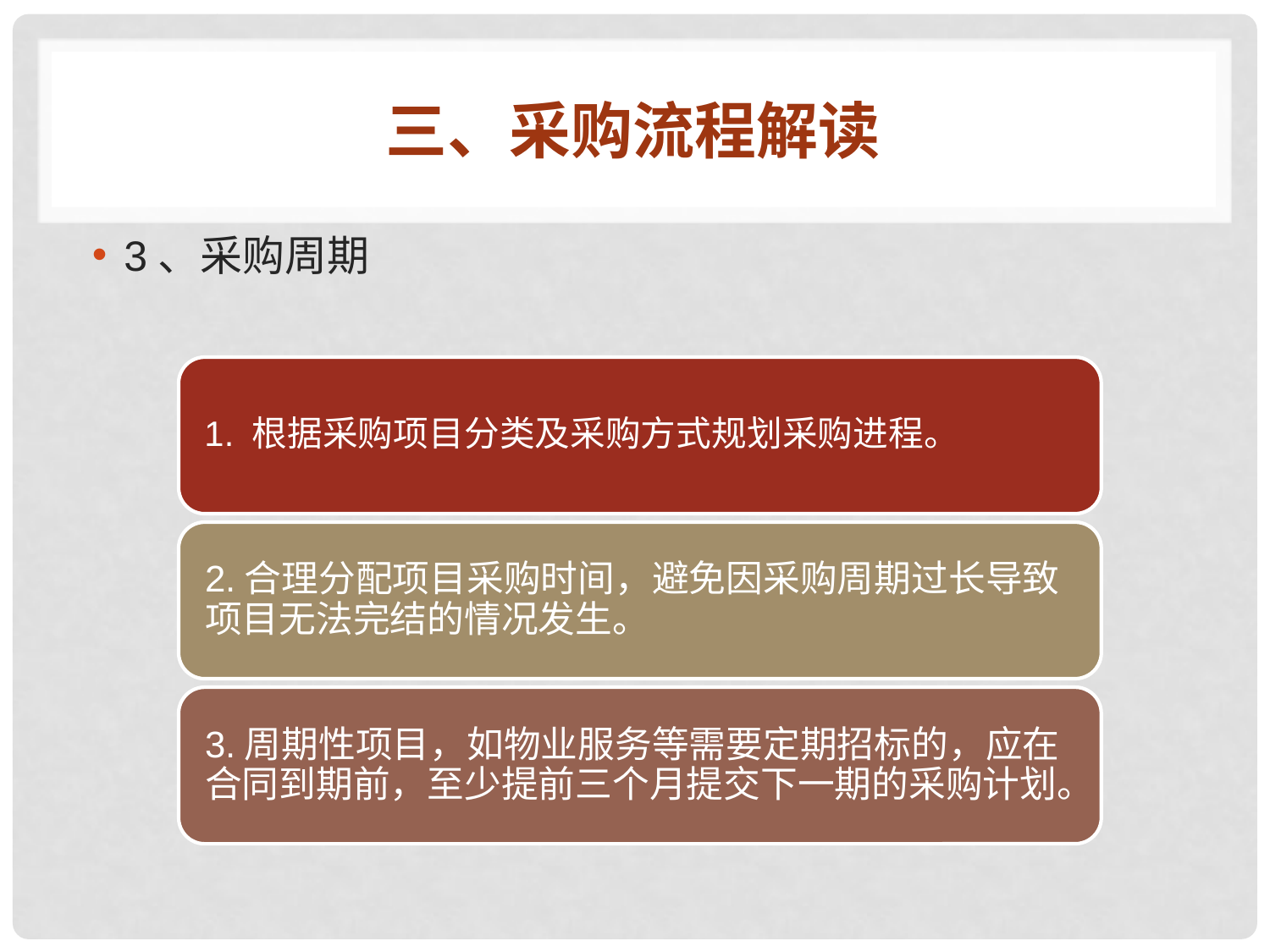

# 三、采购流程解读
3、采购周期

1. 根据采购项目分类及采购方式规划采购进程。
2.合理分配项目采购时间，避免因采购周期过长导致项目无法完结的情况发生。
3.周期性项目，如物业服务等需要定期招标的，应在合同到期前，至少提前三个月提交下一期的采购计划。